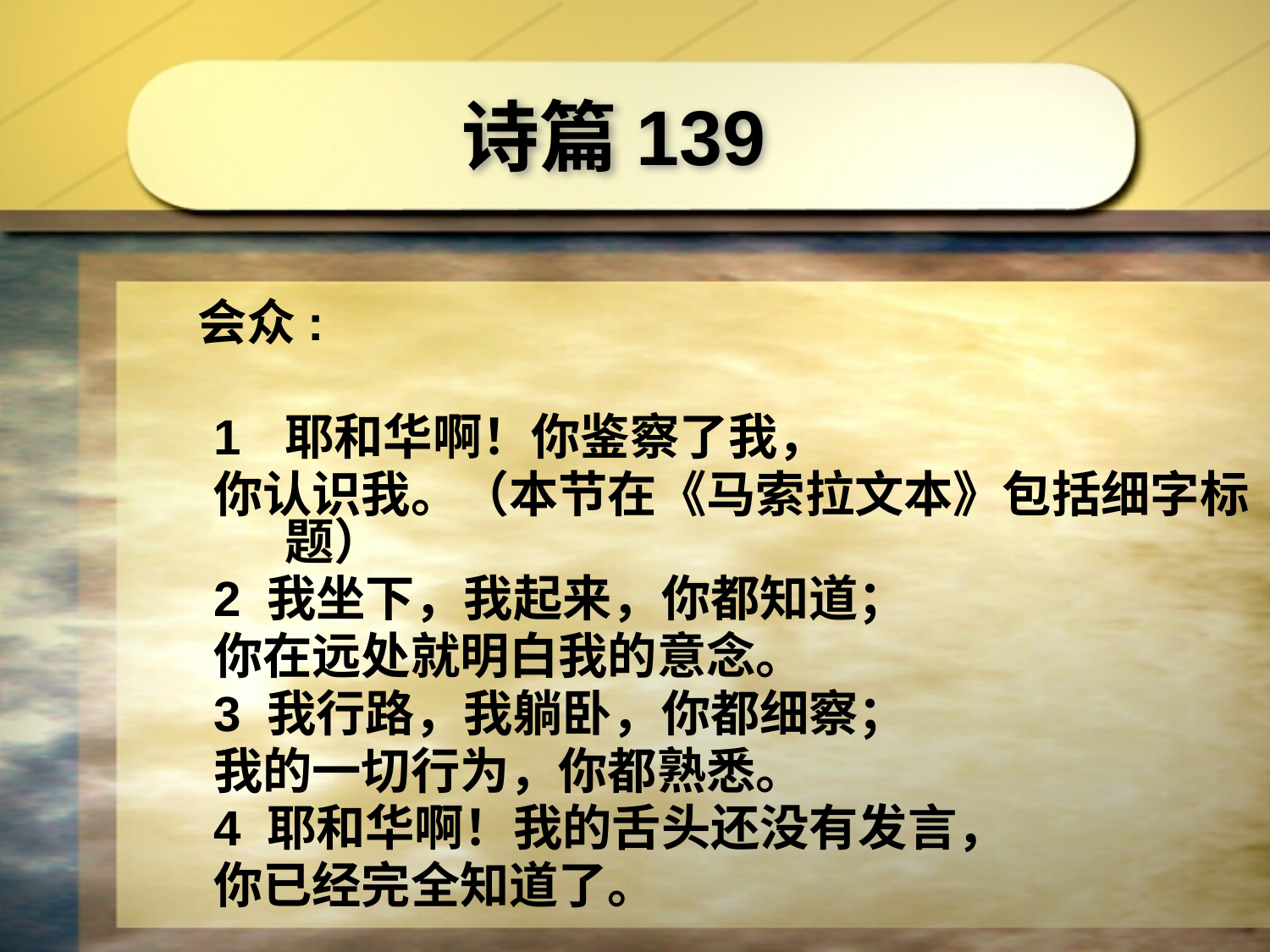

# 诗篇139
会众:

1 	耶和华啊！你鉴察了我，
你认识我。（本节在《马索拉文本》包括细字标题）
2 我坐下，我起来，你都知道；
你在远处就明白我的意念。
3 我行路，我躺卧，你都细察；
我的一切行为，你都熟悉。
4 耶和华啊！我的舌头还没有发言，
你已经完全知道了。